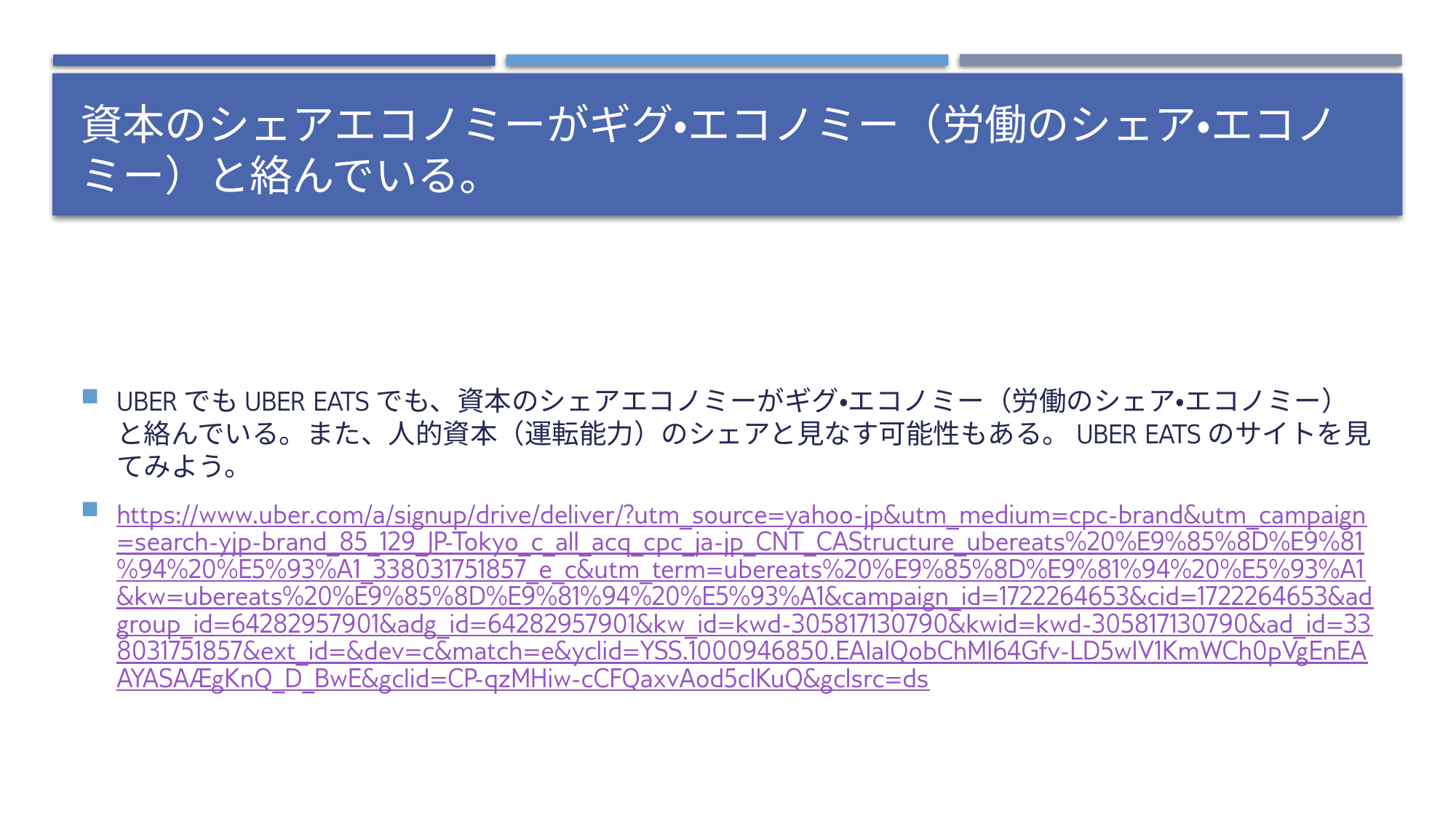

# 資本のシェアエコノミーがギグ・エコノミー（労働のシェア・エコノミー）と絡んでいる。
UBERでもUBER EATSでも、資本のシェアエコノミーがギグ・エコノミー（労働のシェア・エコノミー）と絡んでいる。また、人的資本（運転能力）のシェアと見なす可能性もある。UBER EATSのサイトを見てみよう。
https://www.uber.com/a/signup/drive/deliver/?utm_source=yahoo-jp&utm_medium=cpc-brand&utm_campaign=search-yjp-brand_85_129_JP-Tokyo_c_all_acq_cpc_ja-jp_CNT_CAStructure_ubereats%20%E9%85%8D%E9%81%94%20%E5%93%A1_338031751857_e_c&utm_term=ubereats%20%E9%85%8D%E9%81%94%20%E5%93%A1&kw=ubereats%20%E9%85%8D%E9%81%94%20%E5%93%A1&campaign_id=1722264653&cid=1722264653&adgroup_id=64282957901&adg_id=64282957901&kw_id=kwd-305817130790&kwid=kwd-305817130790&ad_id=338031751857&ext_id=&dev=c&match=e&yclid=YSS.1000946850.EAIaIQobChMI64Gfv-LD5wIV1KmWCh0pVgEnEAAYASAAEgKnQ_D_BwE&gclid=CP-qzMHiw-cCFQaxvAod5cIKuQ&gclsrc=ds